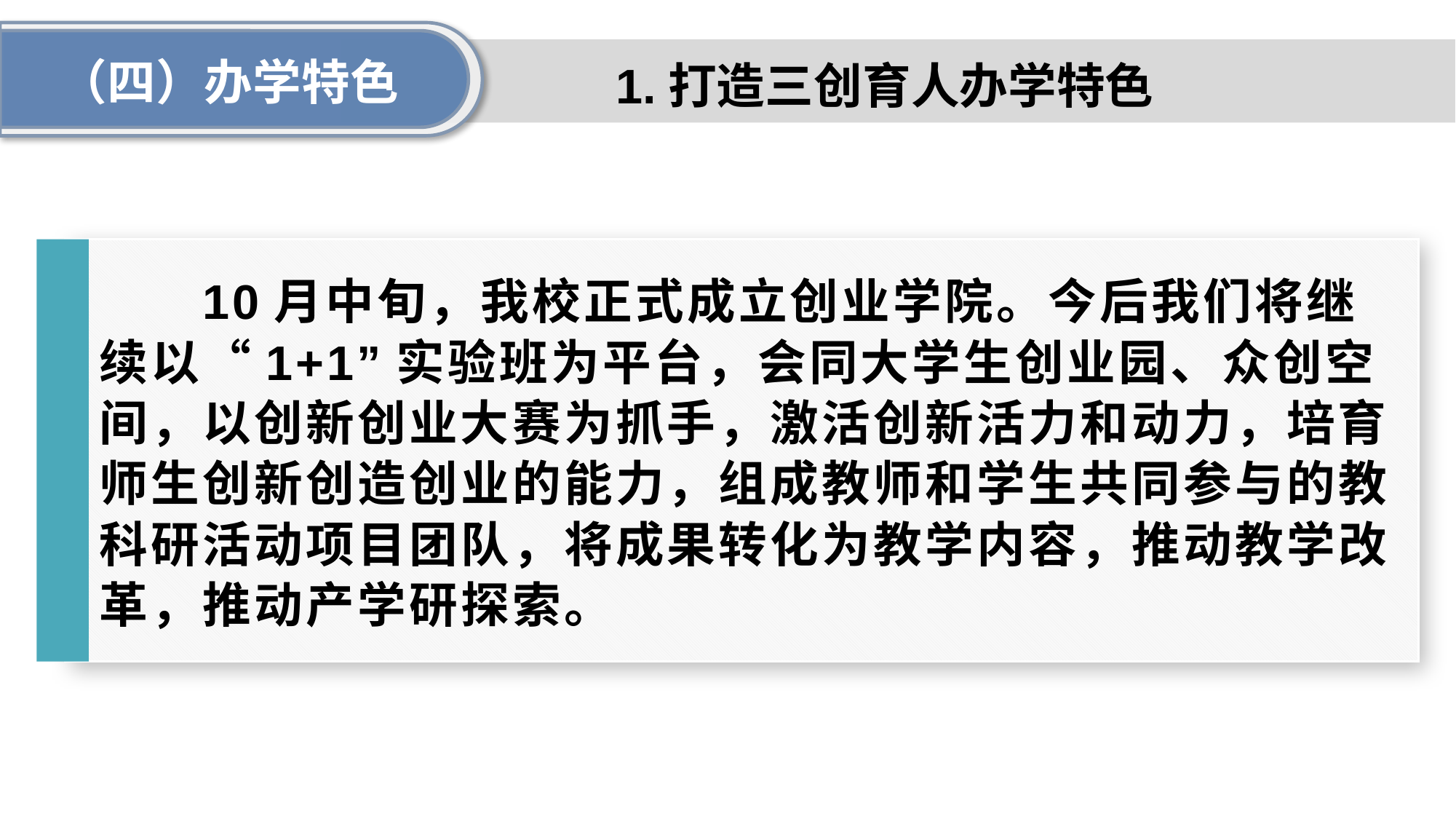

（四）办学特色
1.打造三创育人办学特色

10月中旬，我校正式成立创业学院。今后我们将继续以“1+1”实验班为平台，会同大学生创业园、众创空间，以创新创业大赛为抓手，激活创新活力和动力，培育师生创新创造创业的能力，组成教师和学生共同参与的教科研活动项目团队，将成果转化为教学内容，推动教学改革，推动产学研探索。